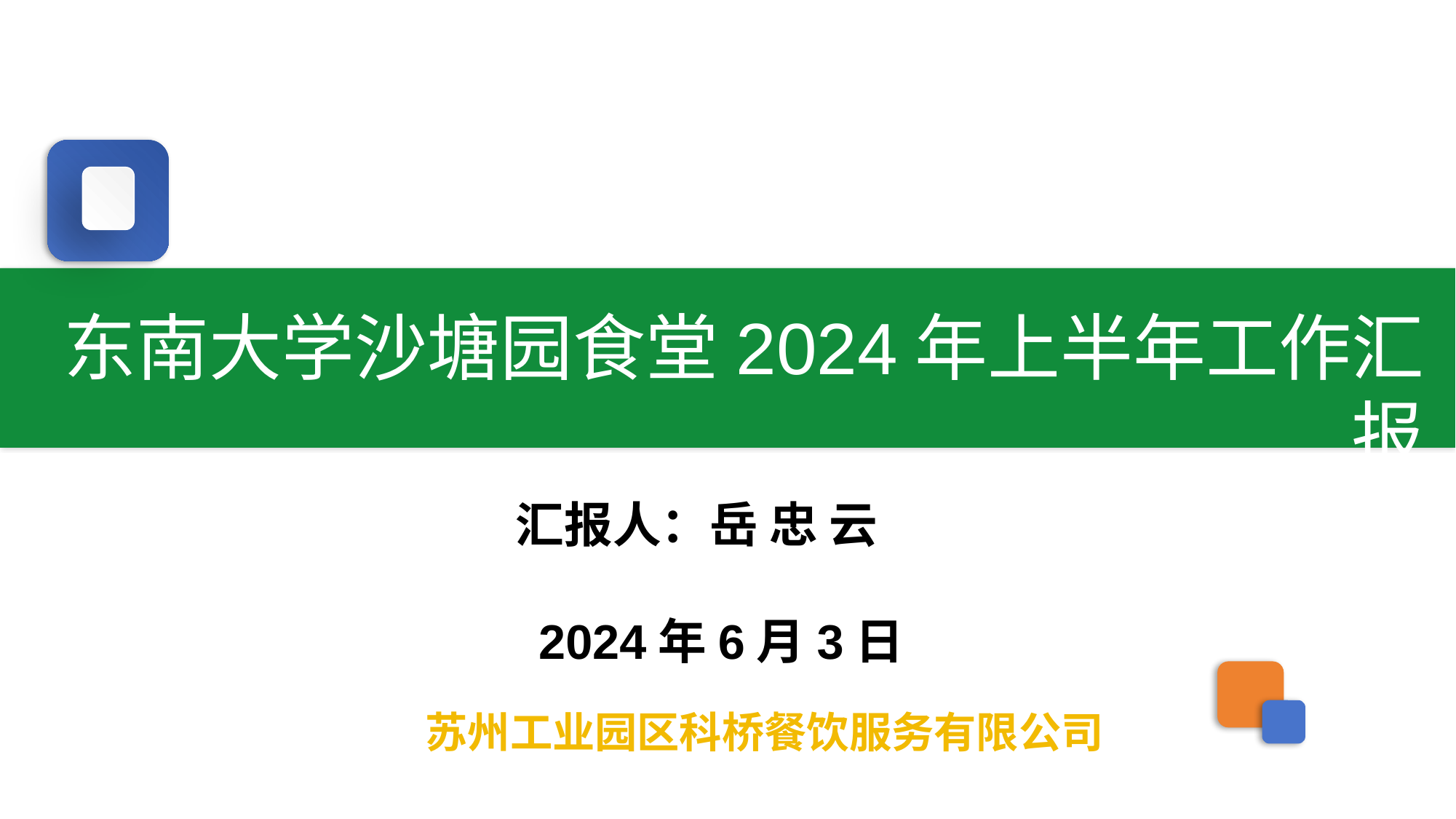

东南大学沙塘园食堂2024年上半年工作汇报

 汇报人：岳 忠 云

  2024年6月3日

苏州工业园区科桥餐饮服务有限公司